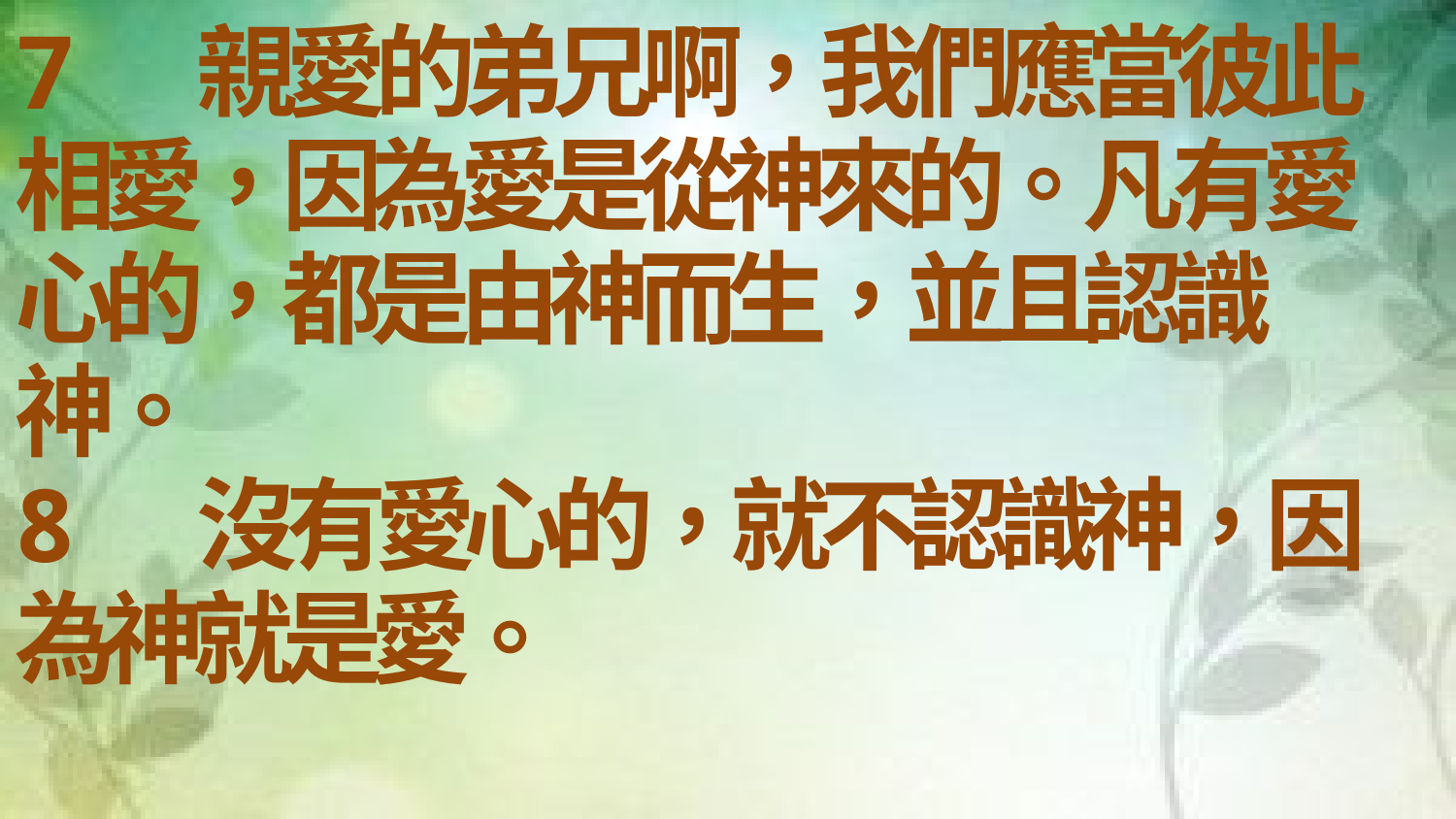

7  親愛的弟兄啊，我們應當彼此相愛，因為愛是從神來的。凡有愛心的，都是由神而生，並且認識神。
8  沒有愛心的，就不認識神，因為神就是愛。